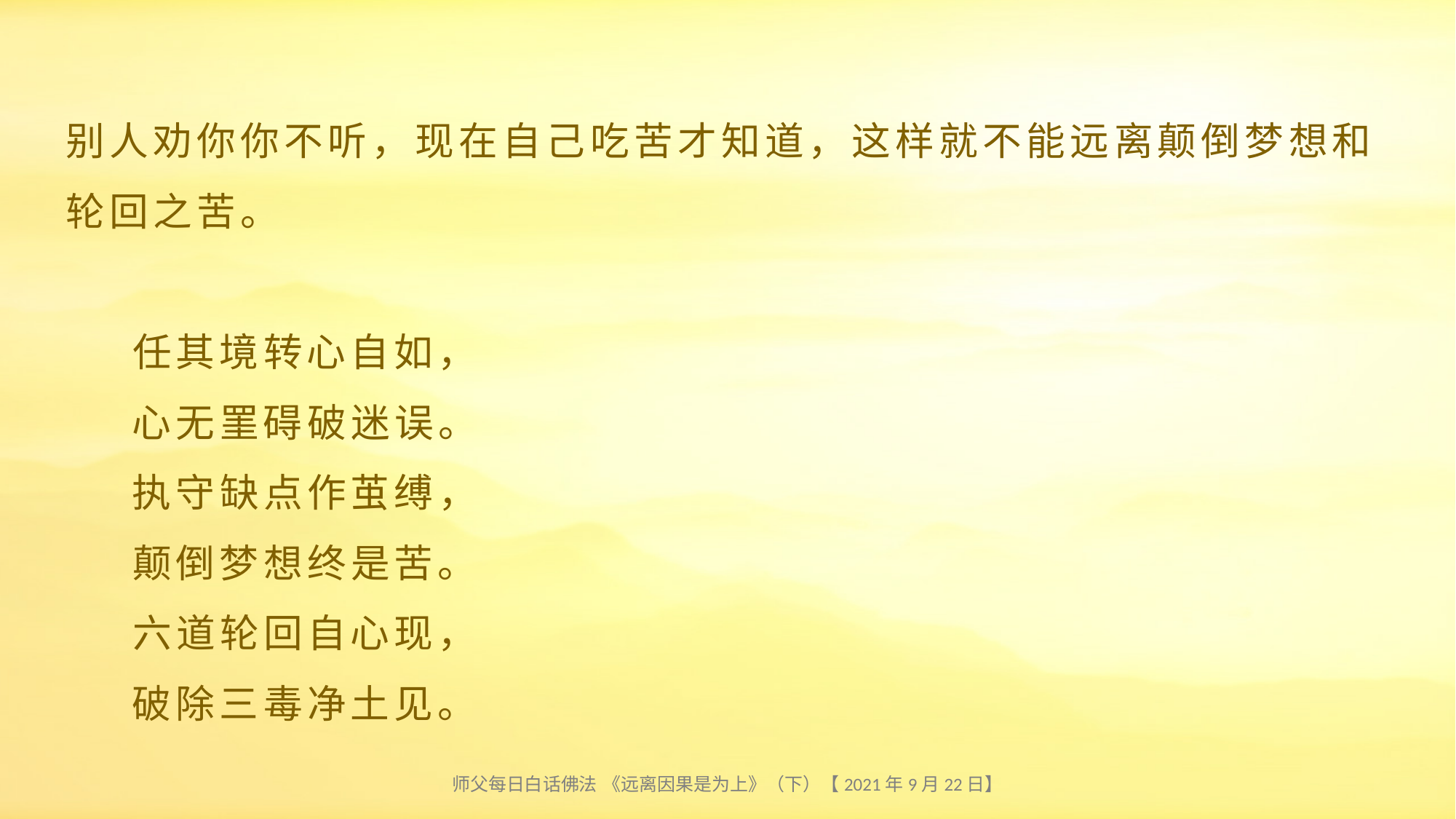

# 别人劝你你不听，现在自己吃苦才知道，这样就不能远离颠倒梦想和轮回之苦。 任其境转心自如， 心无罣碍破迷误。 执守缺点作茧缚， 颠倒梦想终是苦。 六道轮回自心现， 破除三毒净土见。
师父每日白话佛法 《远离因果是为上》（下）【2021年9月22日】